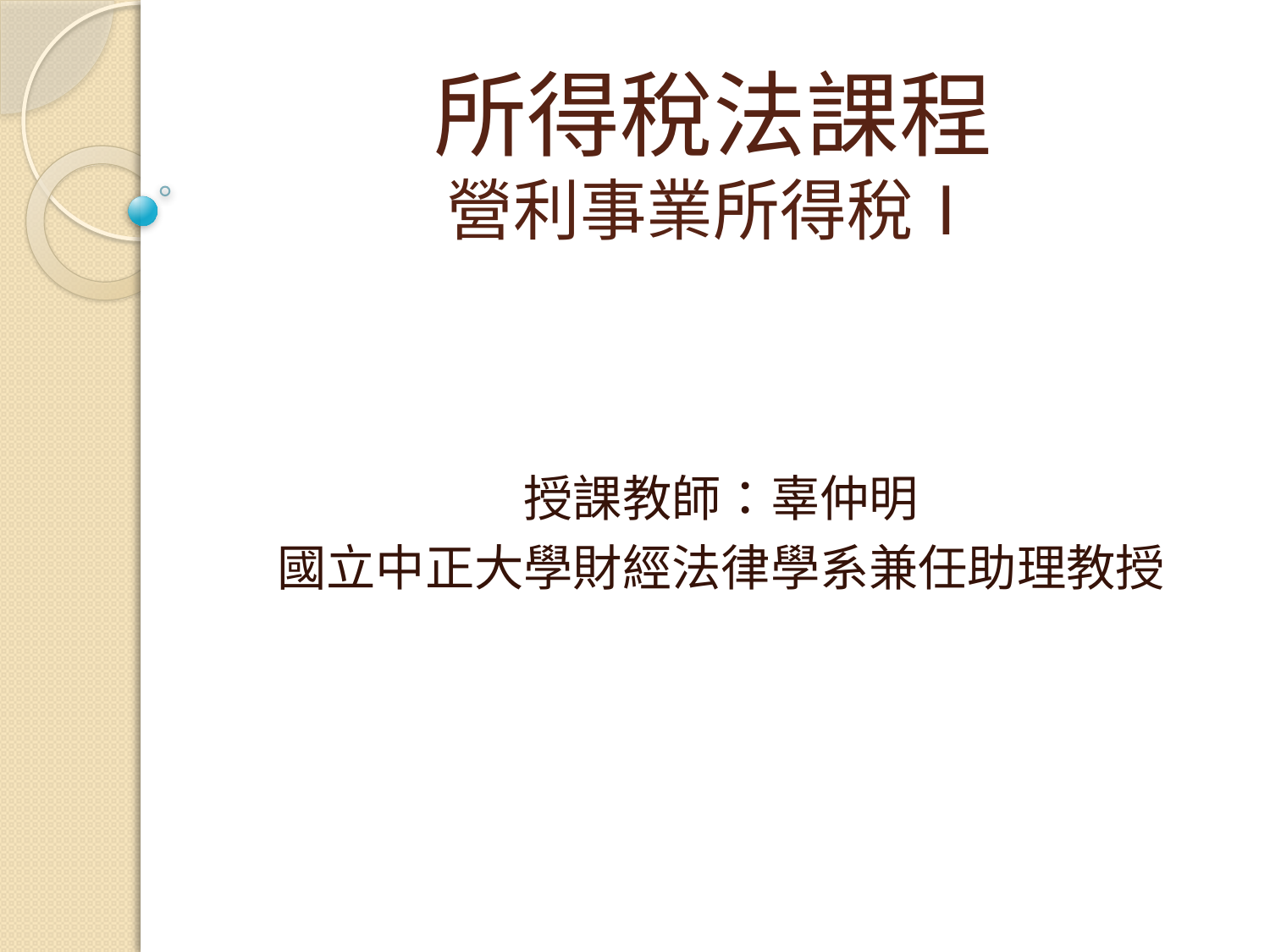

# 所得稅法課程 營利事業所得稅Ⅰ

授課教師：辜仲明
國立中正大學財經法律學系兼任助理教授